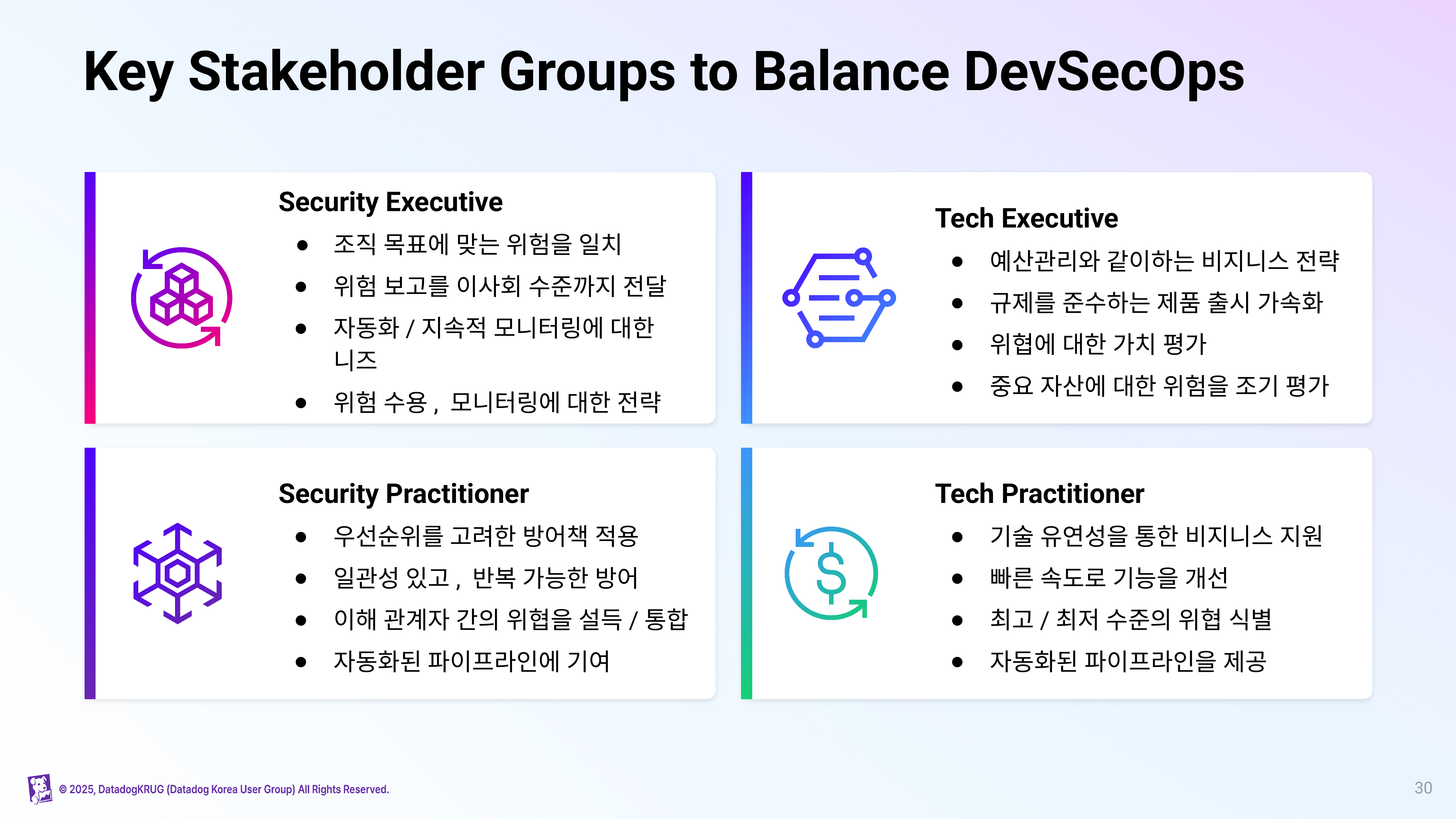

# Key Stakeholder Groups to Balance DevSecOps

Security Executive
조직 목표에 맞는 위험을 일치
위험 보고를 이사회 수준까지 전달
자동화/지속적 모니터링에 대한 니즈
위험 수용, 모니터링에 대한 전략
Tech Executive
예산관리와 같이하는 비지니스 전략
규제를 준수하는 제품 출시 가속화
위협에 대한 가치 평가
중요 자산에 대한 위험을 조기 평가

Security Practitioner
우선순위를 고려한 방어책 적용
일관성 있고, 반복 가능한 방어
이해 관계자 간의 위협을 설득/통합
자동화된 파이프라인에 기여
Tech Practitioner
기술 유연성을 통한 비지니스 지원
빠른 속도로 기능을 개선
최고/최저 수준의 위협 식별
자동화된 파이프라인을 제공

30